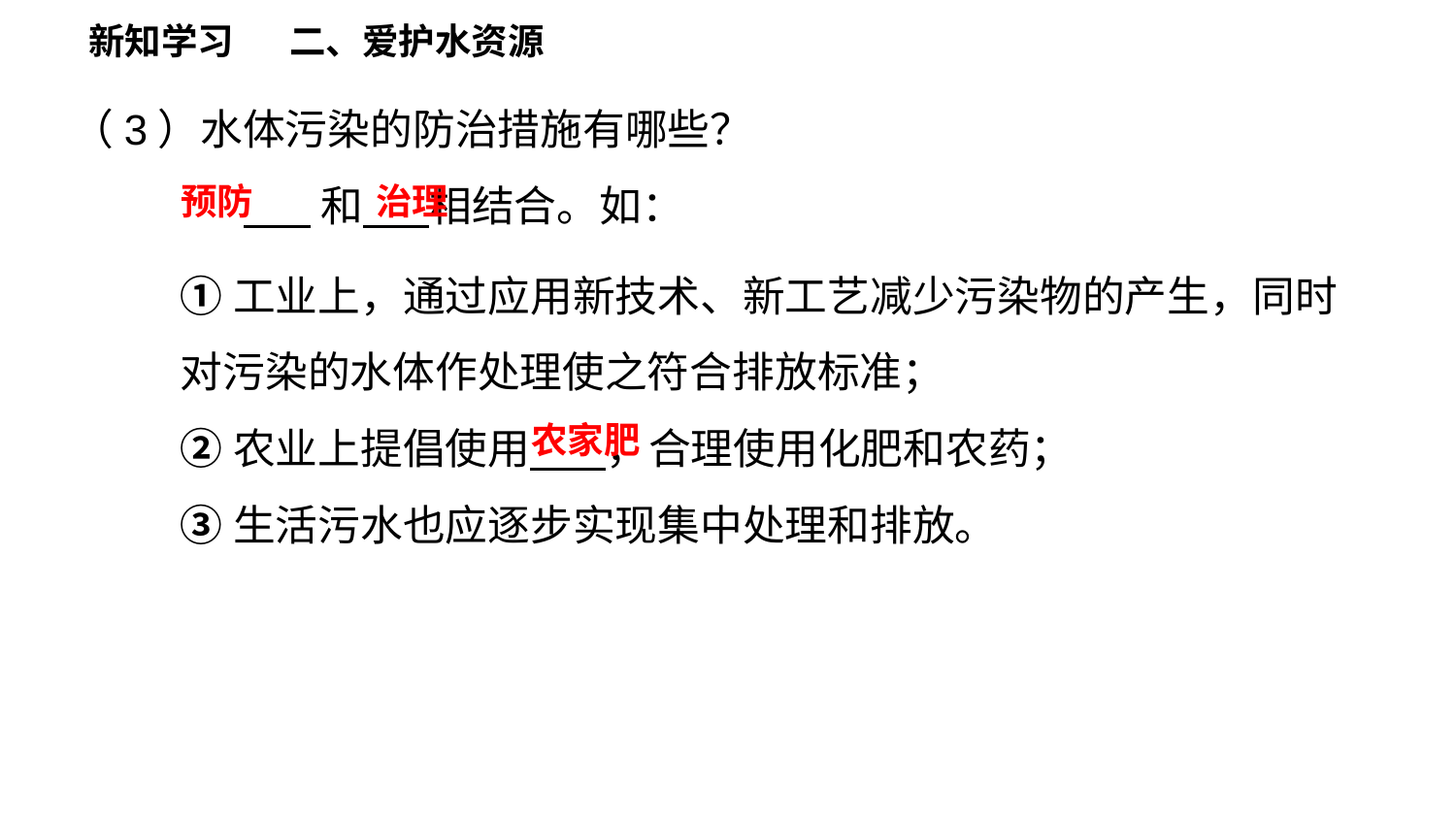

新知学习
二、爱护水资源
（3）水体污染的防治措施有哪些？
       和       相结合。如：
预防
治理
①工业上，通过应用新技术、新工艺减少污染物的产生，同时对污染的水体作处理使之符合排放标准；
②农业上提倡使用        ，合理使用化肥和农药；
③生活污水也应逐步实现集中处理和排放。
农家肥